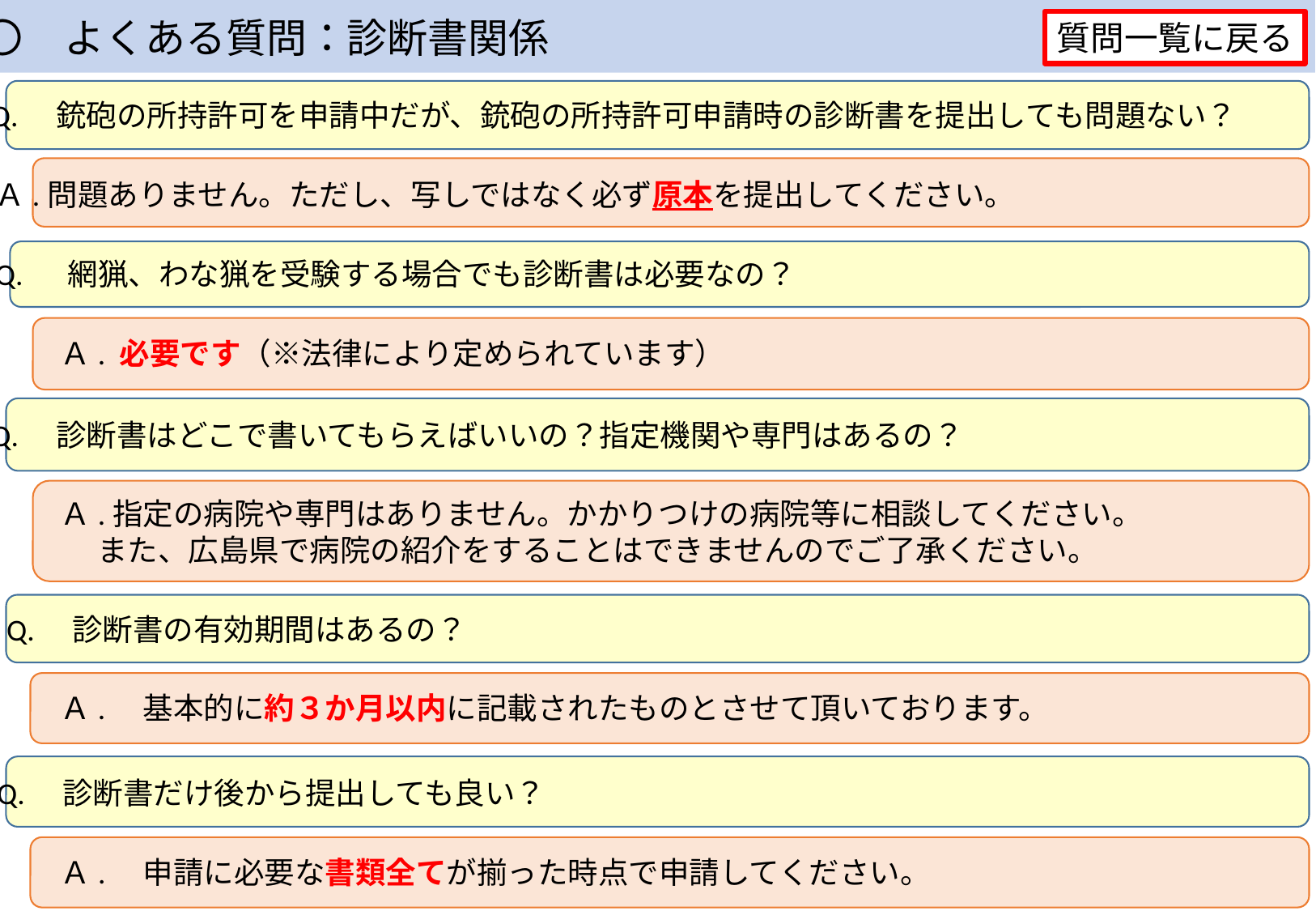

〇　よくある質問：診断書関係
質問一覧に戻る

Q.　銃砲の所持許可を申請中だが、銃砲の所持許可申請時の診断書を提出しても問題ない？

Ａ.問題ありません。ただし、写しではなく必ず原本を提出してください。

Q. 　網猟、わな猟を受験する場合でも診断書は必要なの？

Ａ. 必要です（※法律により定められています）

Q.　診断書はどこで書いてもらえばいいの？指定機関や専門はあるの？

Ａ.指定の病院や専門はありません。かかりつけの病院等に相談してください。
　 また、広島県で病院の紹介をすることはできませんのでご了承ください。

Q.　診断書の有効期間はあるの？

Ａ.　基本的に約３か月以内に記載されたものとさせて頂いております。

Q.　診断書だけ後から提出しても良い？

Ａ.　申請に必要な書類全てが揃った時点で申請してください。